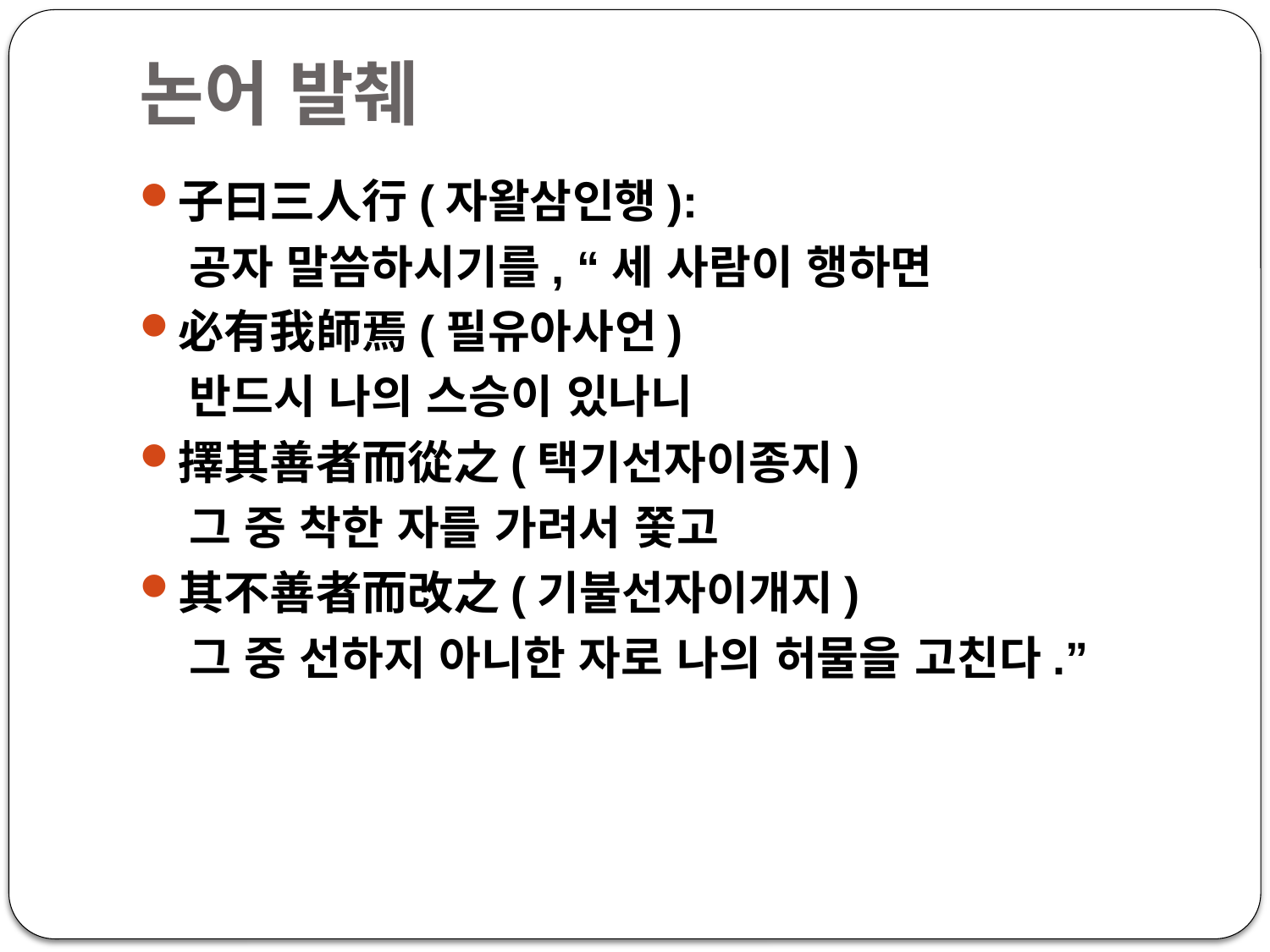

# 논어 발췌
子曰三人行(자왈삼인행):
   공자 말씀하시기를, “세 사람이 행하면
必有我師焉(필유아사언)
   반드시 나의 스승이 있나니
擇其善者而從之(택기선자이종지)
   그 중 착한 자를 가려서 쫓고
其不善者而改之(기불선자이개지)
   그 중 선하지 아니한 자로 나의 허물을 고친다.”